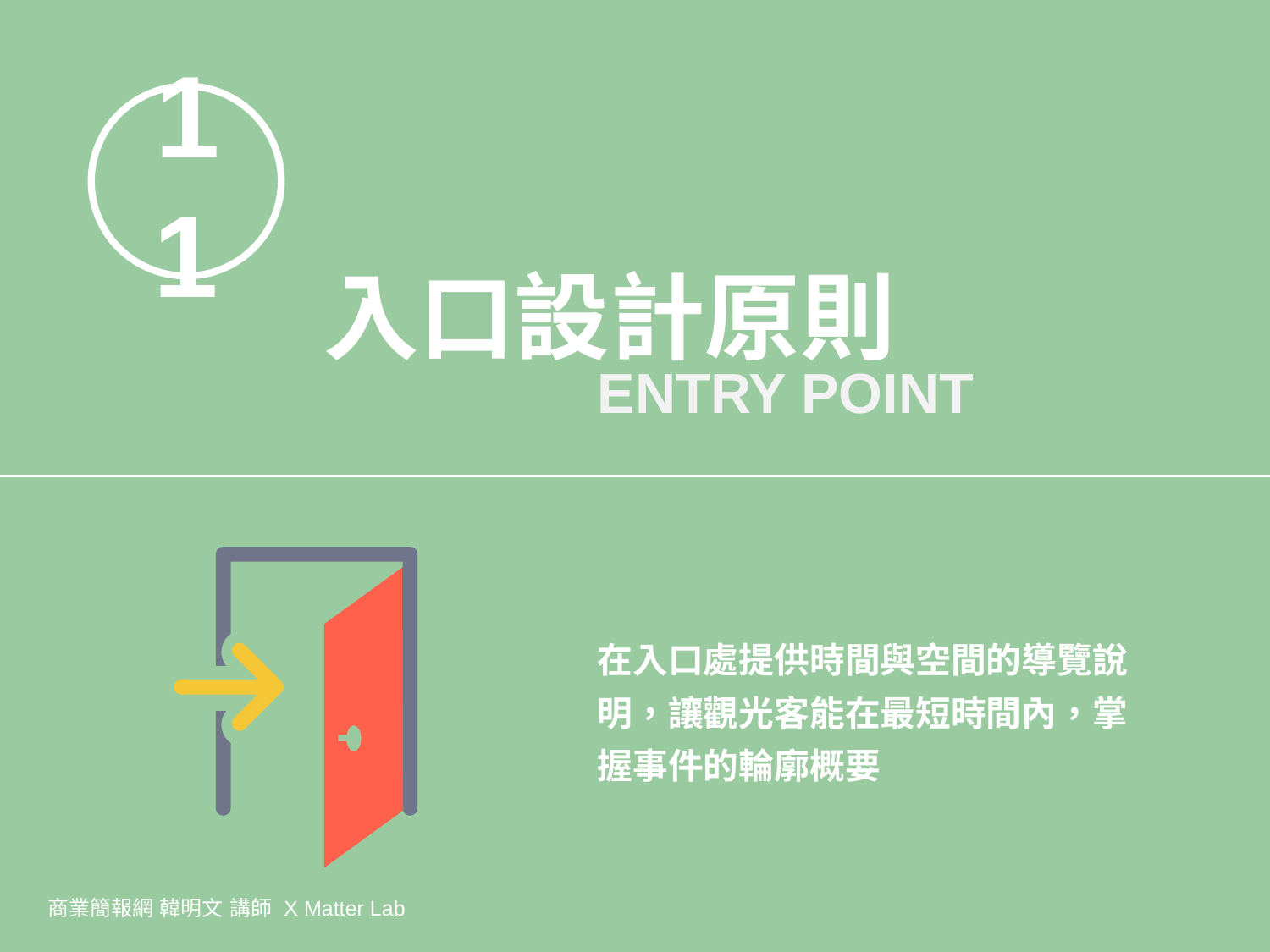

11
入口設計原則
ENTRY POINT

在入口處提供時間與空間的導覽說明，讓觀光客能在最短時間內，掌握事件的輪廓概要

商業簡報網 韓明文 講師 X Matter Lab